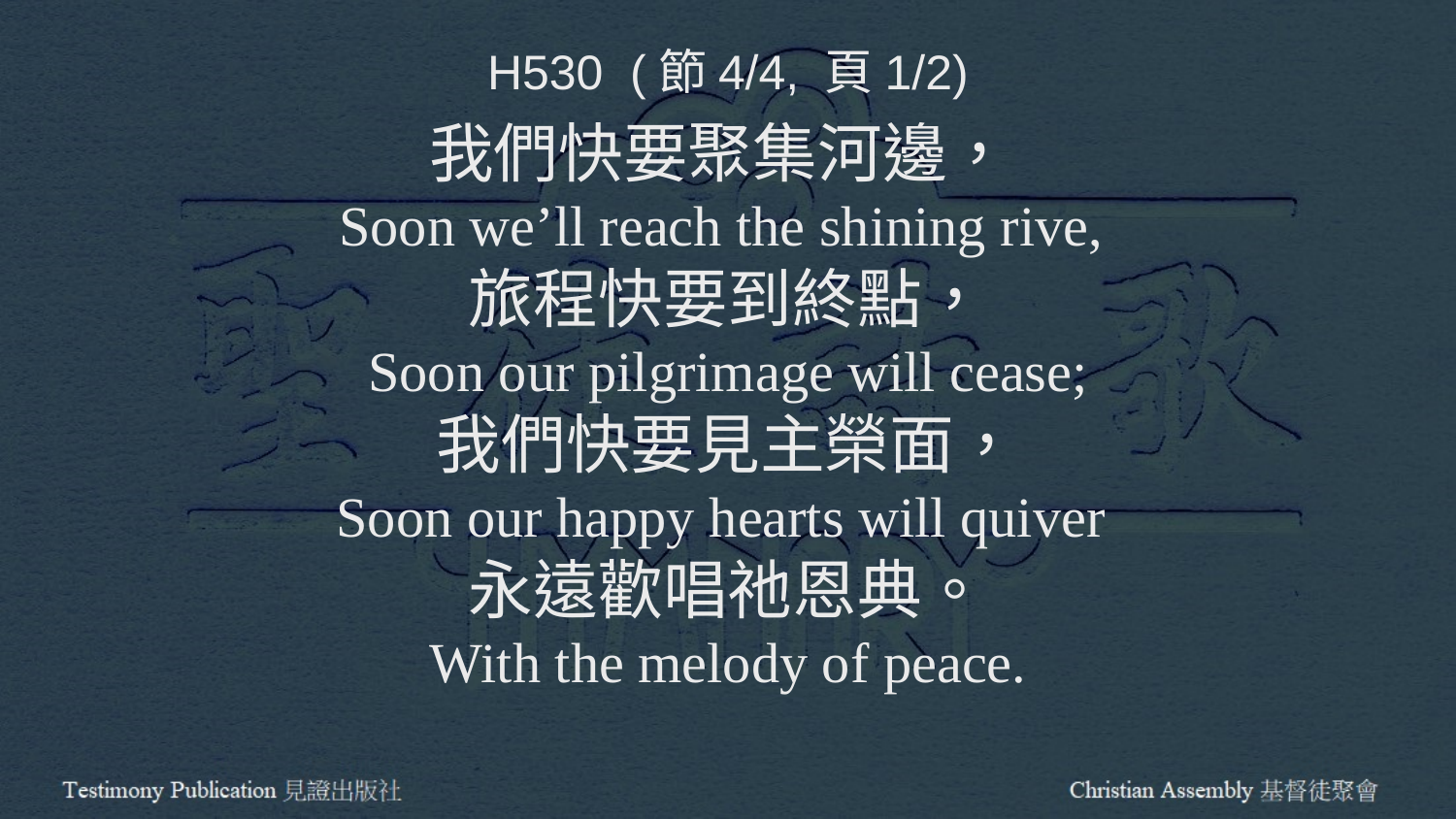

H530  (節4/4, 頁1/2)
我們快要聚集河邊，
Soon we’ll reach the shining rive,
旅程快要到終點，
Soon our pilgrimage will cease;
我們快要見主榮面，
Soon our happy hearts will quiver
永遠歡唱祂恩典。
With the melody of peace.